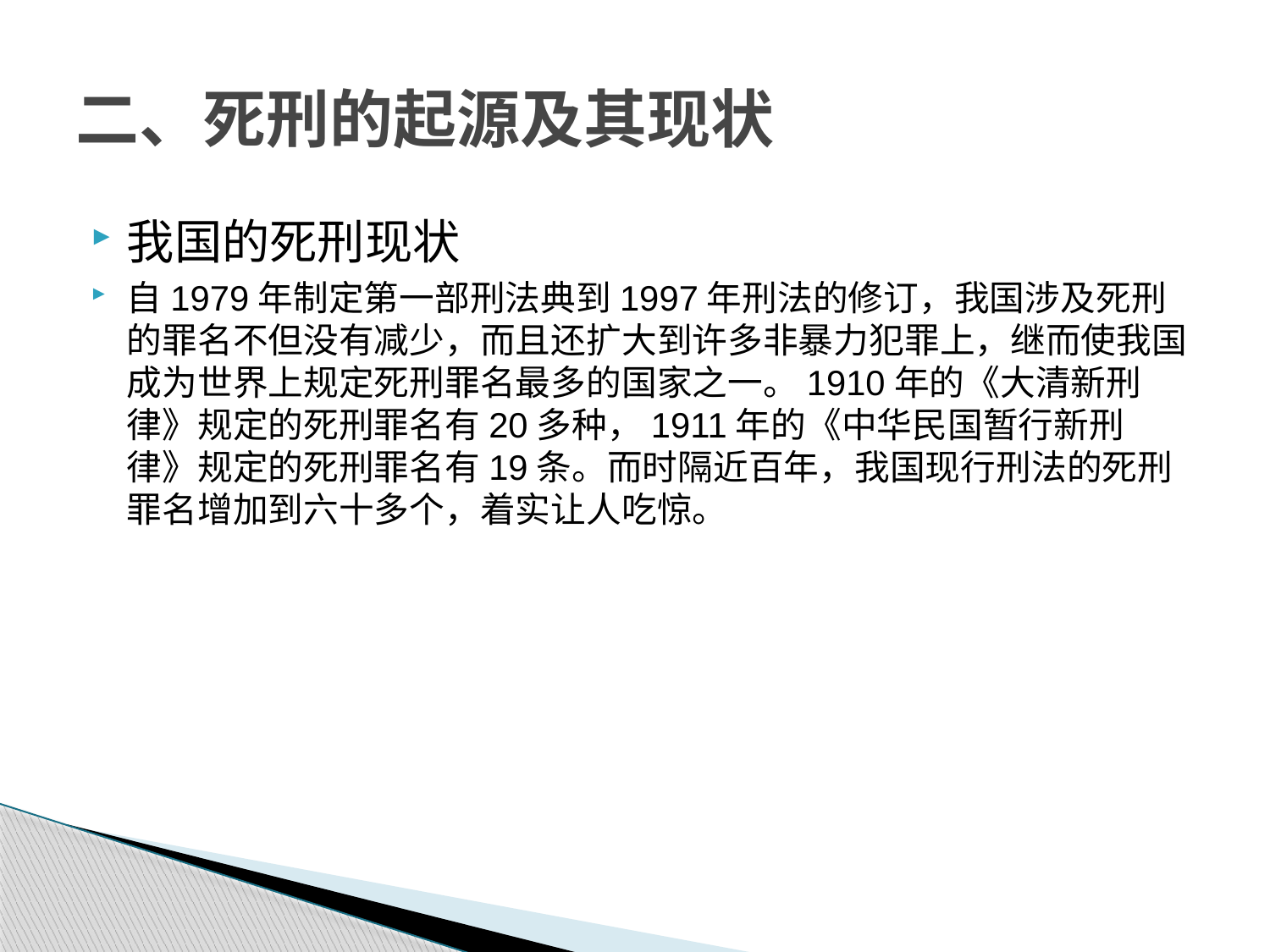

# 二、死刑的起源及其现状
我国的死刑现状
自1979年制定第一部刑法典到1997年刑法的修订，我国涉及死刑的罪名不但没有减少，而且还扩大到许多非暴力犯罪上，继而使我国成为世界上规定死刑罪名最多的国家之一。1910年的《大清新刑律》规定的死刑罪名有20多种，1911年的《中华民国暂行新刑律》规定的死刑罪名有19条。而时隔近百年，我国现行刑法的死刑罪名增加到六十多个，着实让人吃惊。